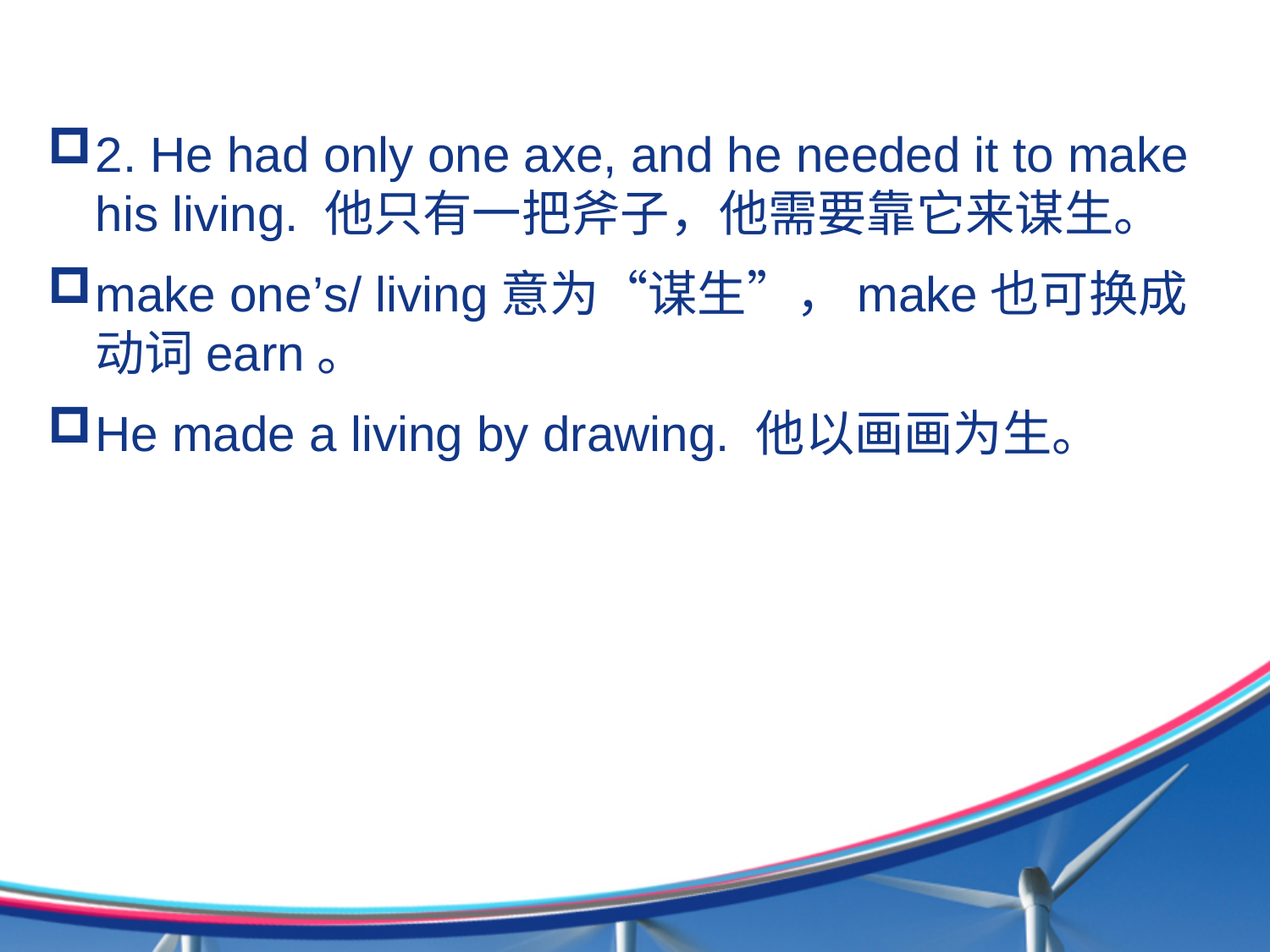

2. He had only one axe, and he needed it to make his living. 他只有一把斧子，他需要靠它来谋生。
make one’s/ living意为“谋生”，make也可换成动词earn。
He made a living by drawing. 他以画画为生。